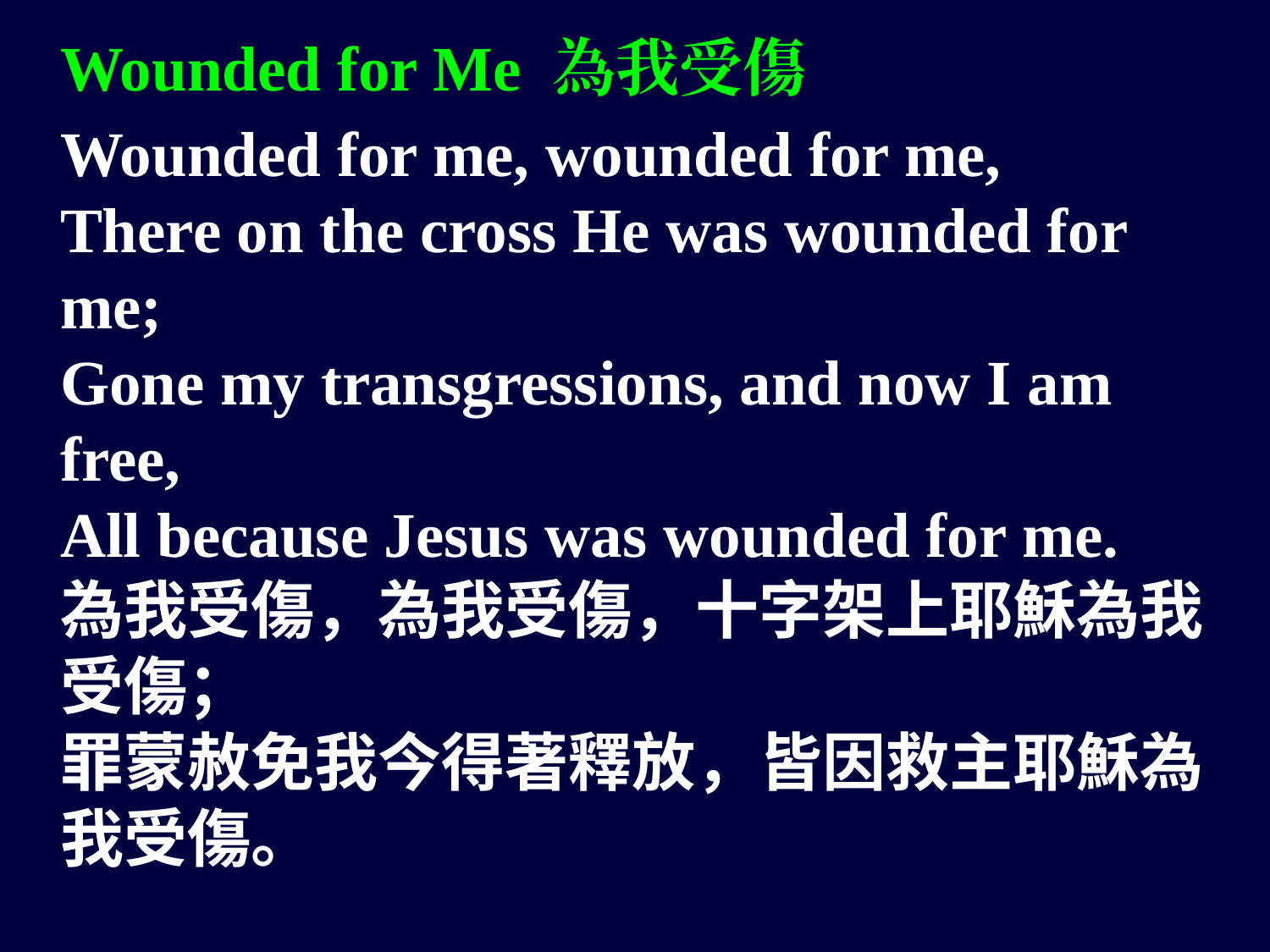

Wounded for Me 為我受傷
Wounded for me, wounded for me,
There on the cross He was wounded for me;
Gone my transgressions, and now I am free,
All because Jesus was wounded for me.
為我受傷，為我受傷，十字架上耶穌為我受傷；
罪蒙赦免我今得著釋放，皆因救主耶穌為我受傷。

Dying for me, dying for me,
There on the cross He was dying for me;
Now in His death my redemption I see,